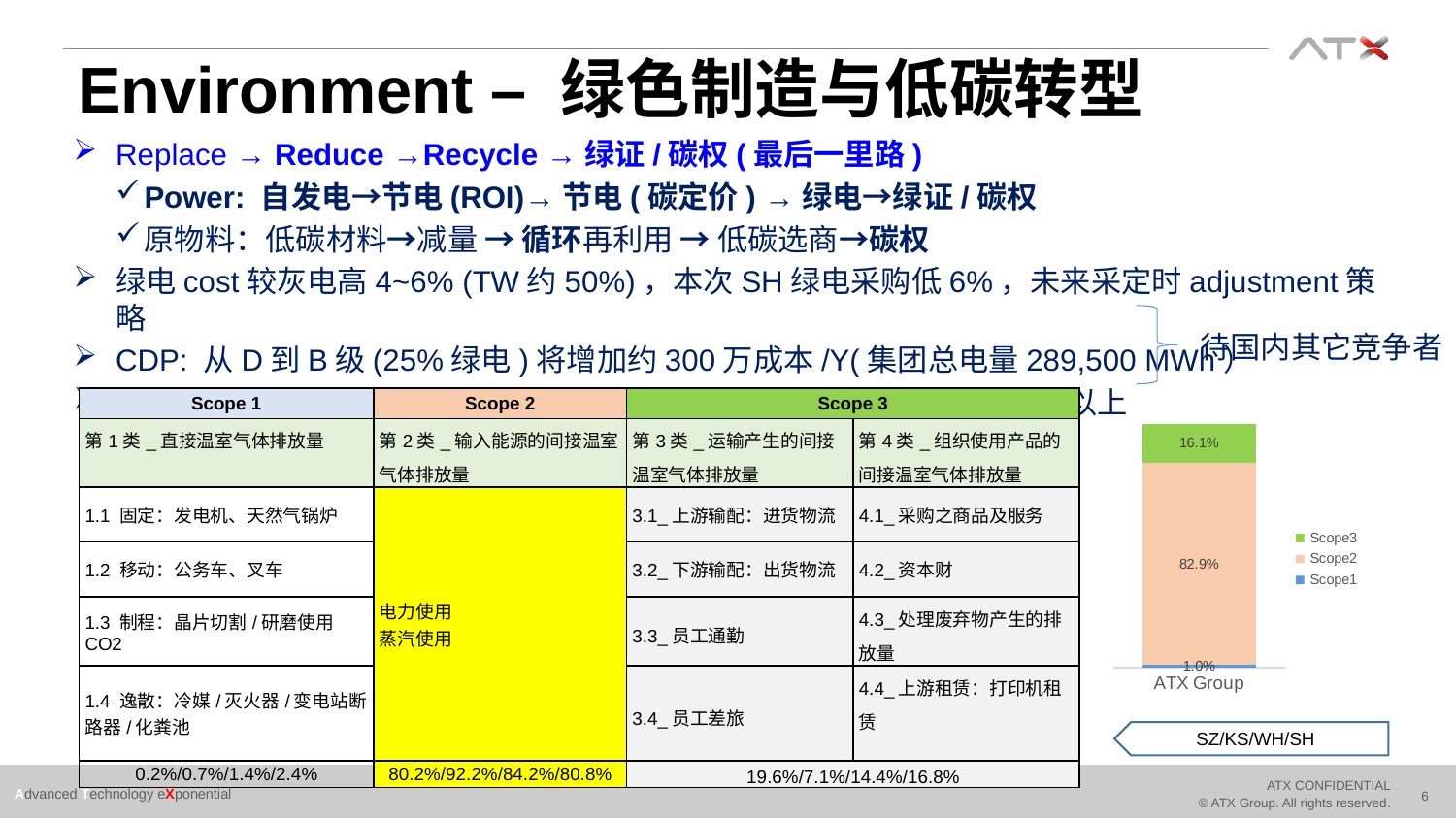

# Environment – 绿色制造与低碳转型
Replace → Reduce →Recycle →绿证/碳权(最后一里路)
Power: 自发电→节电(ROI)→节电(碳定价) →绿电→绿证/碳权
原物料：低碳材料→减量 → 循环再利用 → 低碳选商→碳权
绿电cost较灰电高4~6% (TW约50%)，本次SH绿电采购低6%，未来采定时adjustment策略
CDP: 从D到B级(25%绿电)将增加约300万成本/Y(集团总电量289,500 MWh）
SBTi: Scope 1 / 2绝对减量4.2% YOY，集团目标-2.0%调整为-6.9%以上

待国内其它竞争者
| Scope 1 | Scope 2 | Scope 3 |  |
| --- | --- | --- | --- |
| 第1类\_直接温室气体排放量 | 第2类\_输入能源的间接温室气体排放量 | 第3类\_运输产生的间接温室气体排放量 | 第4类\_组织使用产品的间接温室气体排放量 |
| 1.1 固定：发电机、天然气锅炉 | 电力使用 蒸汽使用 | 3.1\_上游输配：进货物流 | 4.1\_采购之商品及服务 |
| 1.2 移动：公务车、叉车 |  | 3.2\_下游输配：出货物流 | 4.2\_资本财 |
| 1.3 制程：晶片切割/研磨使用CO2 |  | 3.3\_员工通勤 | 4.3\_处理废弃物产生的排放量 |
| 1.4 逸散：冷媒/灭火器/变电站断路器/化粪池 |  | 3.4\_员工差旅 | 4.4\_上游租赁：打印机租赁 |
| 0.2%/0.7%/1.4%/2.4% | 80.2%/92.2%/84.2%/80.8% | 19.6%/7.1%/14.4%/16.8% |  |

### Chart

| Category | Scope1 | Scope2 | Scope3 |
|---|---|---|---|
| ATX Group | 0.010002673754322334 | 0.8287286745640411 | 0.1612686516816364 |
SZ/KS/WH/SH